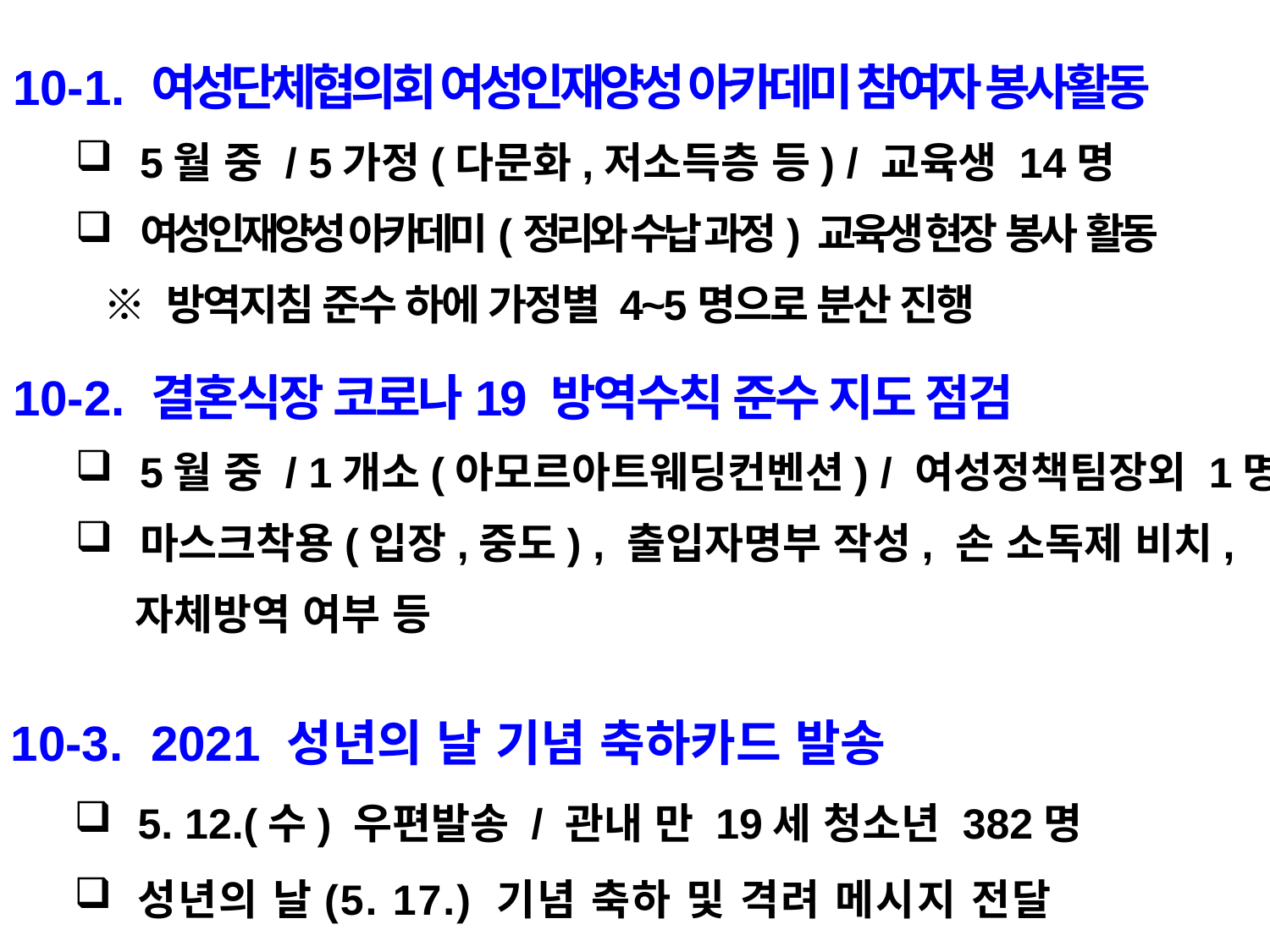

10-1. 여성단체협의회 여성인재양성 아카데미 참여자 봉사활동
5월 중 / 5가정(다문화,저소득층 등) / 교육생 14명
여성인재양성 아카데미(정리와 수납 과정) 교육생 현장  봉사  활동
   ※ 방역지침 준수 하에 가정별 4~5명으로 분산 진행
10-2. 결혼식장 코로나19 방역수칙 준수 지도 점검
5월 중 / 1개소(아모르아트웨딩컨벤션) / 여성정책팀장외 1명
마스크착용(입장,중도) , 출입자명부 작성, 손 소독제 비치,
     자체방역 여부 등

10-3.  2021 성년의 날 기념 축하카드 발송
5. 12.(수) 우편발송 / 관내 만 19세 청소년 382명
성년의 날(5. 17.) 기념 축하 및 격려 메시지 전달